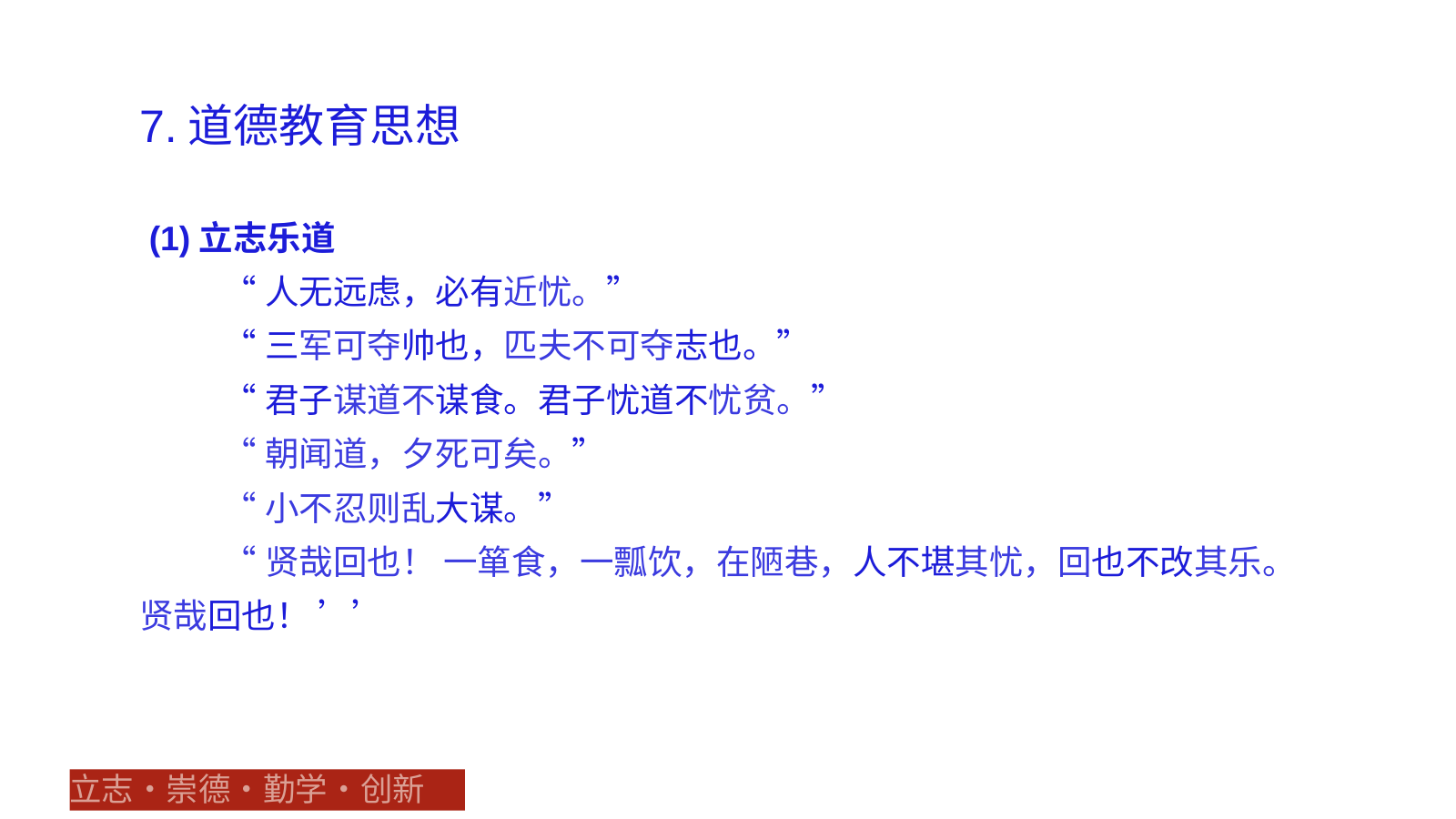

7.道德教育思想
(1)立志乐道
“人无远虑，必有近忧。”
“三军可夺帅也，匹夫不可夺志也。”
“君子谋道不谋食。君子忧道不忧贫。”
“朝闻道，夕死可矣。”
“小不忍则乱大谋。”
“贤哉回也！ 一箪食，一瓢饮，在陋巷，人不堪其忧，回也不改其乐。 贤哉回也！ ’’
立志•崇德•勤学•创新